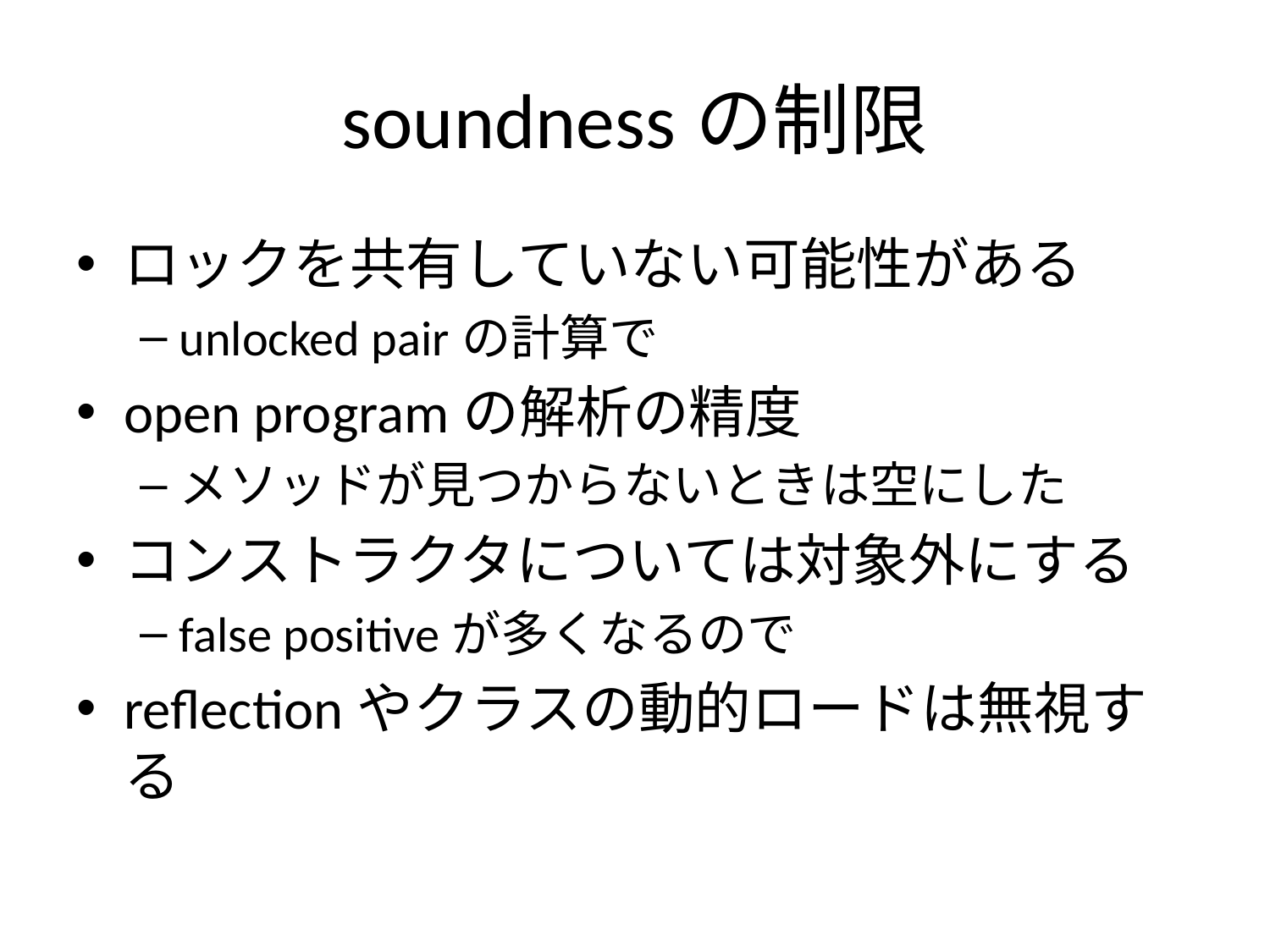

# soundnessの制限
ロックを共有していない可能性がある
unlocked pairの計算で
open programの解析の精度
メソッドが見つからないときは空にした
コンストラクタについては対象外にする
false positiveが多くなるので
reflectionやクラスの動的ロードは無視する